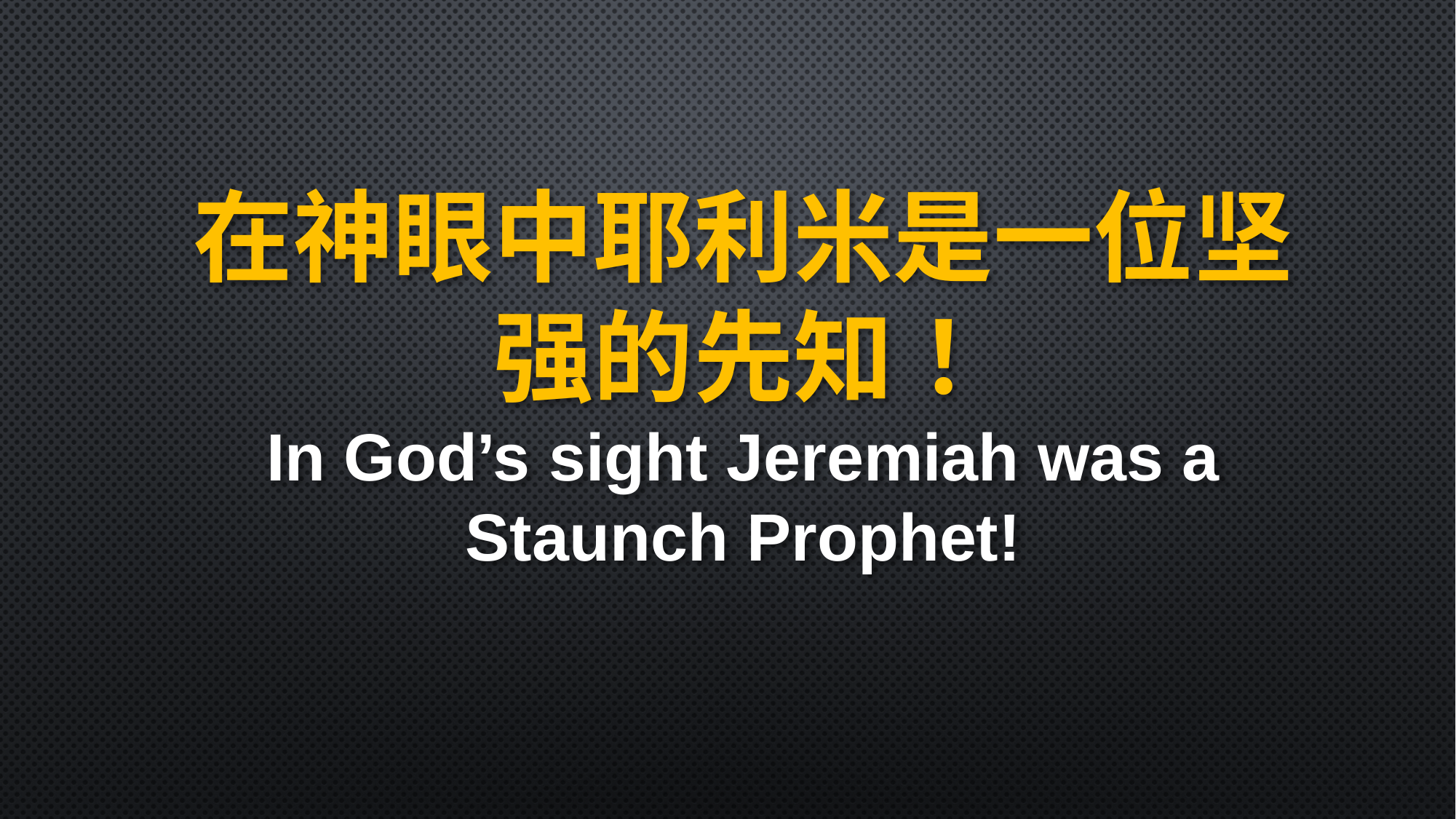

在神眼中耶利米是一位坚强的先知！
In God’s sight Jeremiah was a Staunch Prophet!